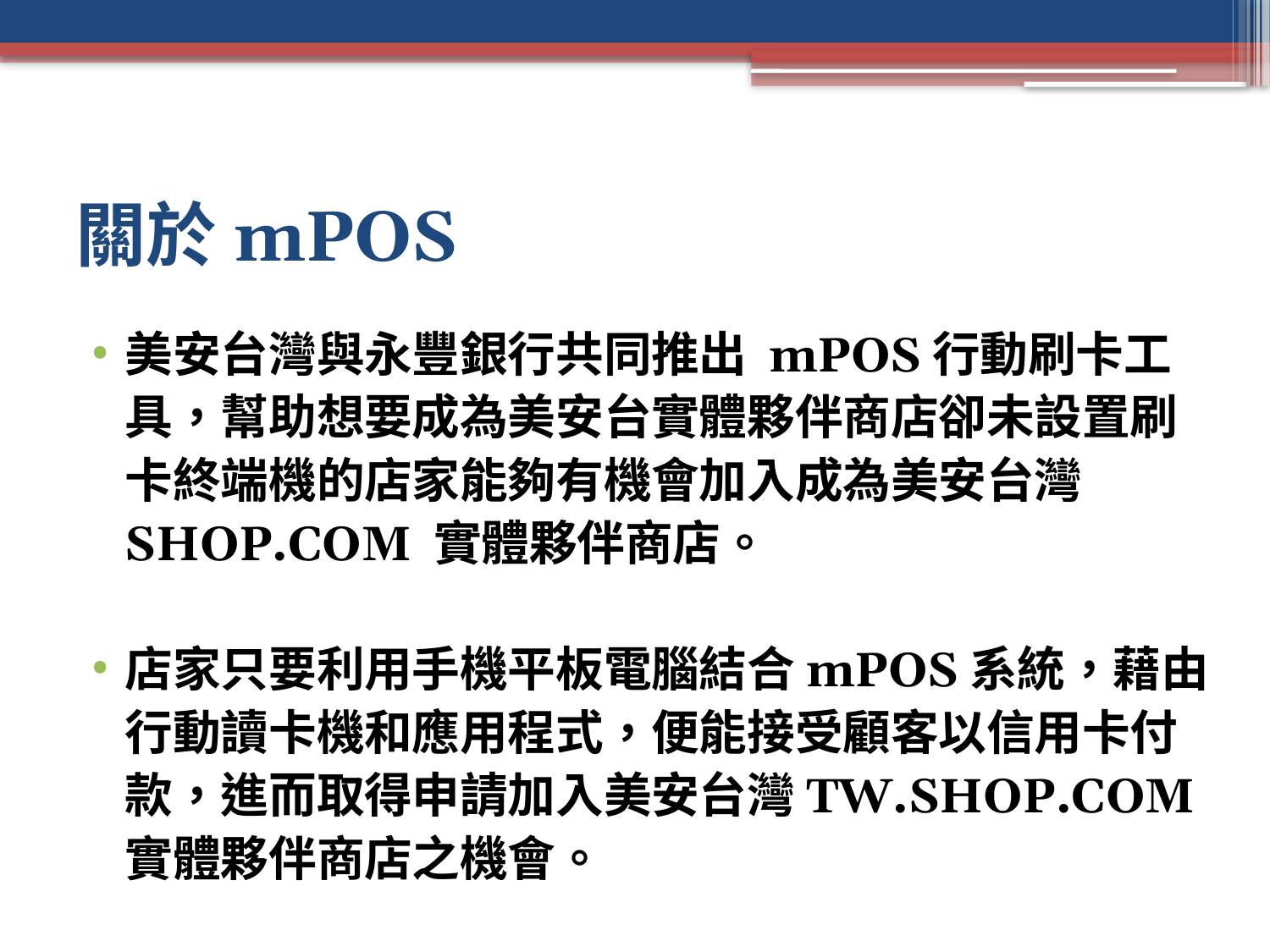

# 關於mPOS
美安台灣與永豐銀行共同推出 mPOS行動刷卡工具，幫助想要成為美安台實體夥伴商店卻未設置刷卡終端機的店家能夠有機會加入成為美安台灣SHOP.COM 實體夥伴商店。

店家只要利用手機平板電腦結合mPOS系統，藉由行動讀卡機和應用程式，便能接受顧客以信用卡付款，進而取得申請加入美安台灣TW.SHOP.COM實體夥伴商店之機會。